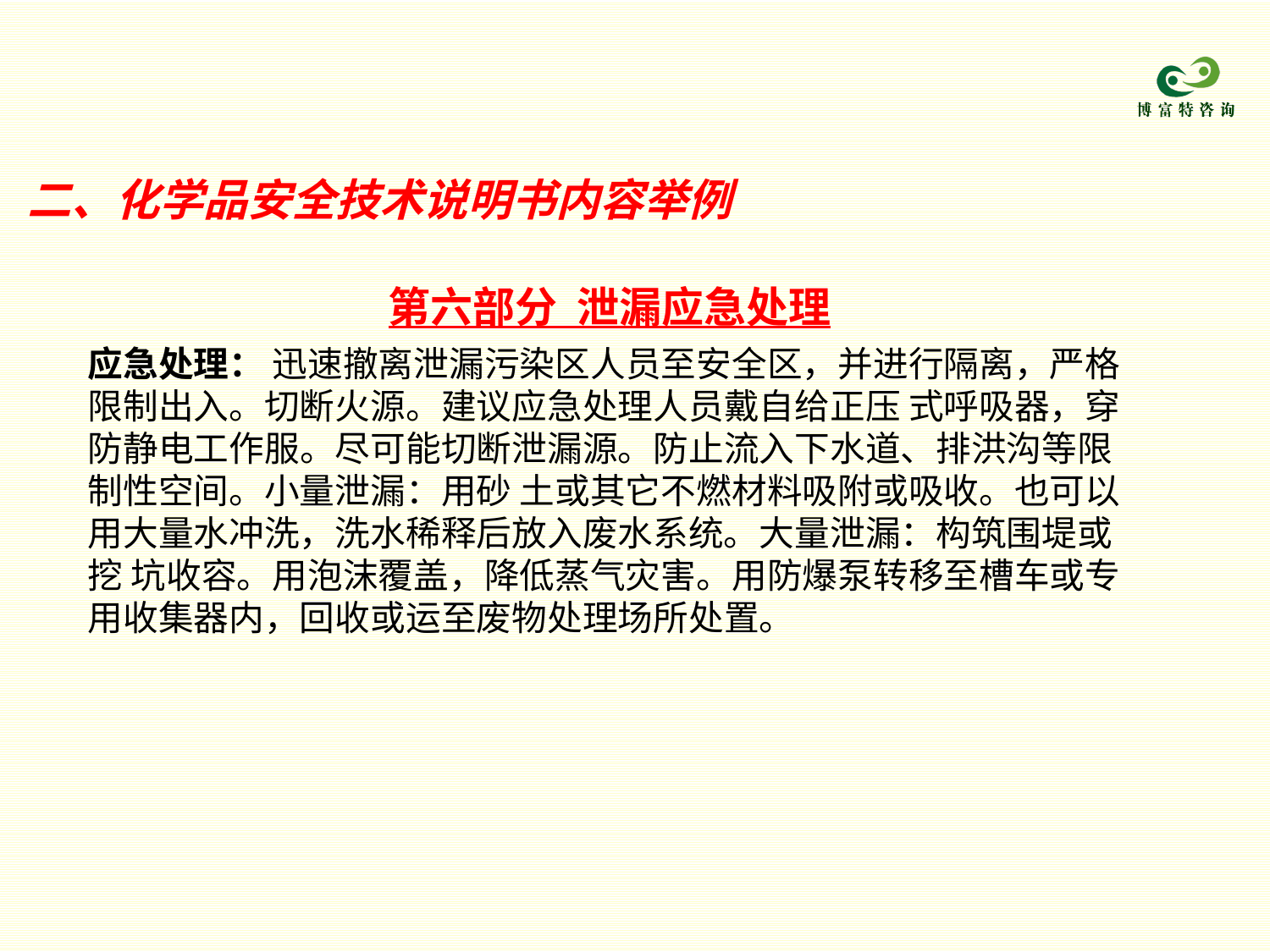

二、化学品安全技术说明书内容举例
第六部分  泄漏应急处理
应急处理： 迅速撤离泄漏污染区人员至安全区，并进行隔离，严格限制出入。切断火源。建议应急处理人员戴自给正压 式呼吸器，穿防静电工作服。尽可能切断泄漏源。防止流入下水道、排洪沟等限制性空间。小量泄漏：用砂 土或其它不燃材料吸附或吸收。也可以用大量水冲洗，洗水稀释后放入废水系统。大量泄漏：构筑围堤或挖 坑收容。用泡沫覆盖，降低蒸气灾害。用防爆泵转移至槽车或专用收集器内，回收或运至废物处理场所处置。